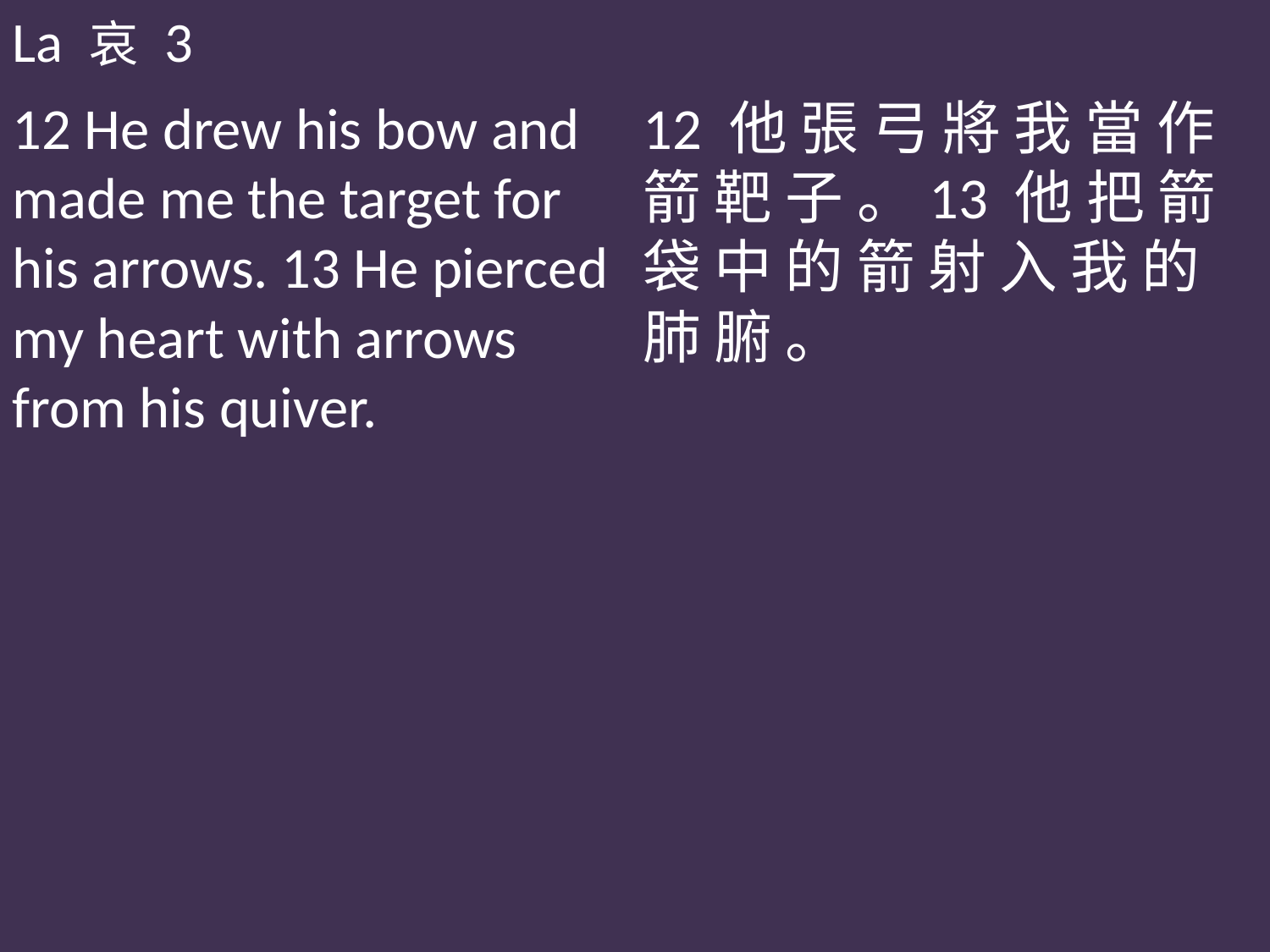

La 哀 3
12 He drew his bow and made me the target for his arrows. 13 He pierced my heart with arrows from his quiver.
12 他 張 弓 將 我 當 作 箭 靶 子 。13 他 把 箭 袋 中 的 箭 射 入 我 的 肺 腑 。